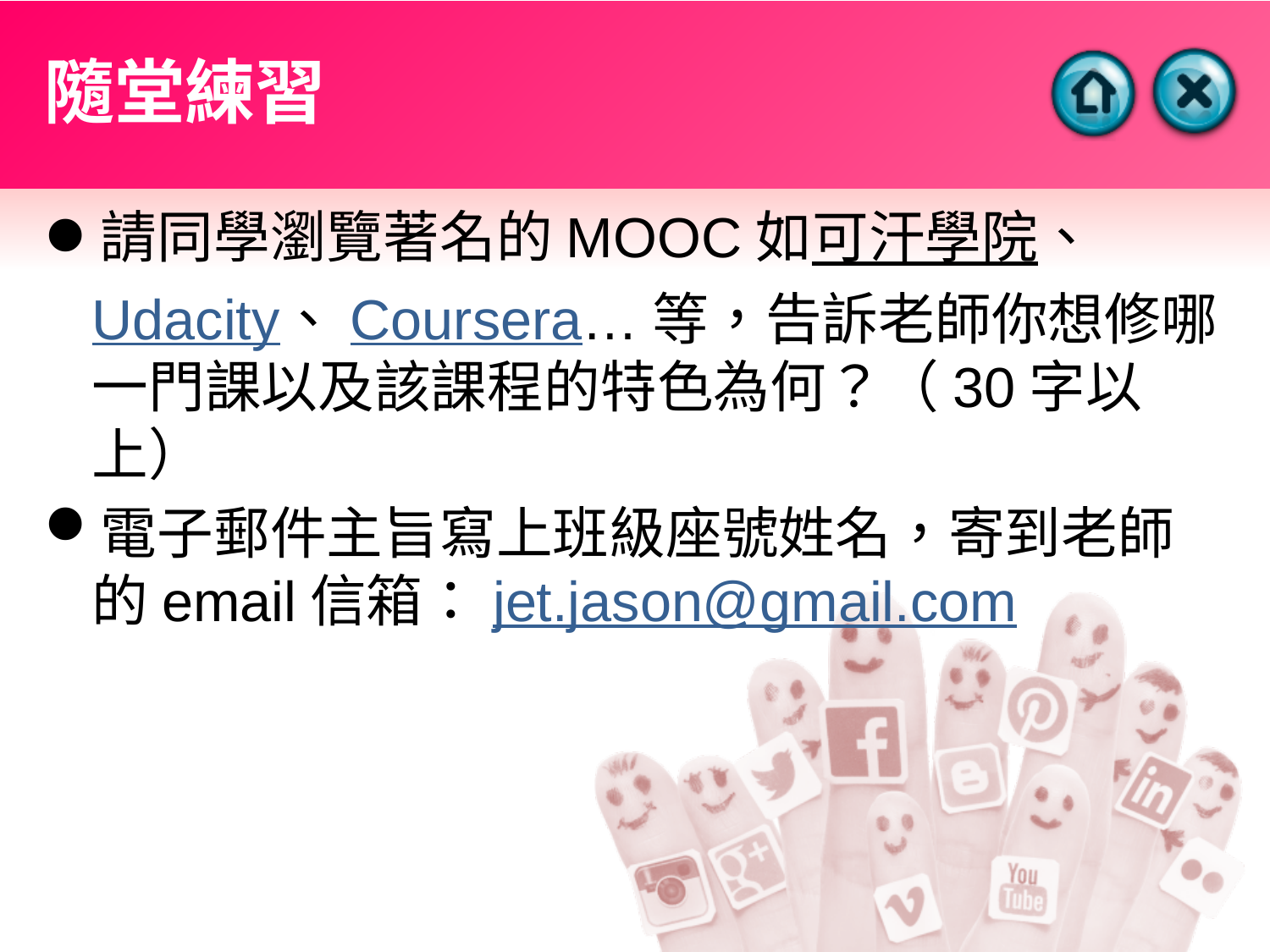

# 隨堂練習
請同學瀏覽著名的MOOC如可汗學院、Udacity、Coursera…等，告訴老師你想修哪一門課以及該課程的特色為何？（30字以上）
電子郵件主旨寫上班級座號姓名，寄到老師的email信箱：jet.jason@gmail.com